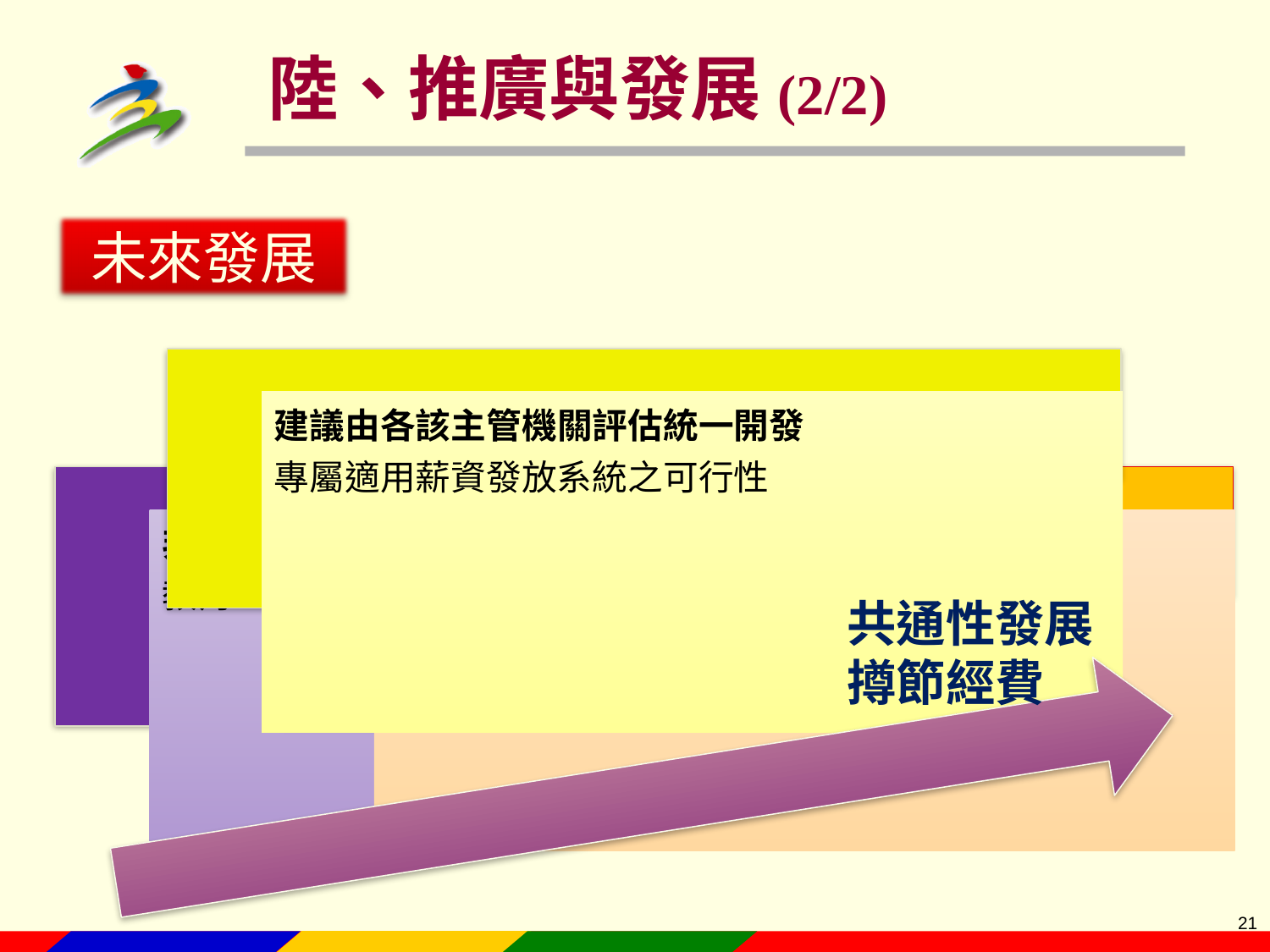

# 陸、推廣與發展(2/2)

非屬一般公務機關
教育、法務、軍警、醫事及外交等
提供各機關依業務客製化
依機關特性，調整系統功能使用
建議由各該主管機關評估統一開發
專屬適用薪資發放系統之可行性
未來發展
共通性發展
撙節經費

21